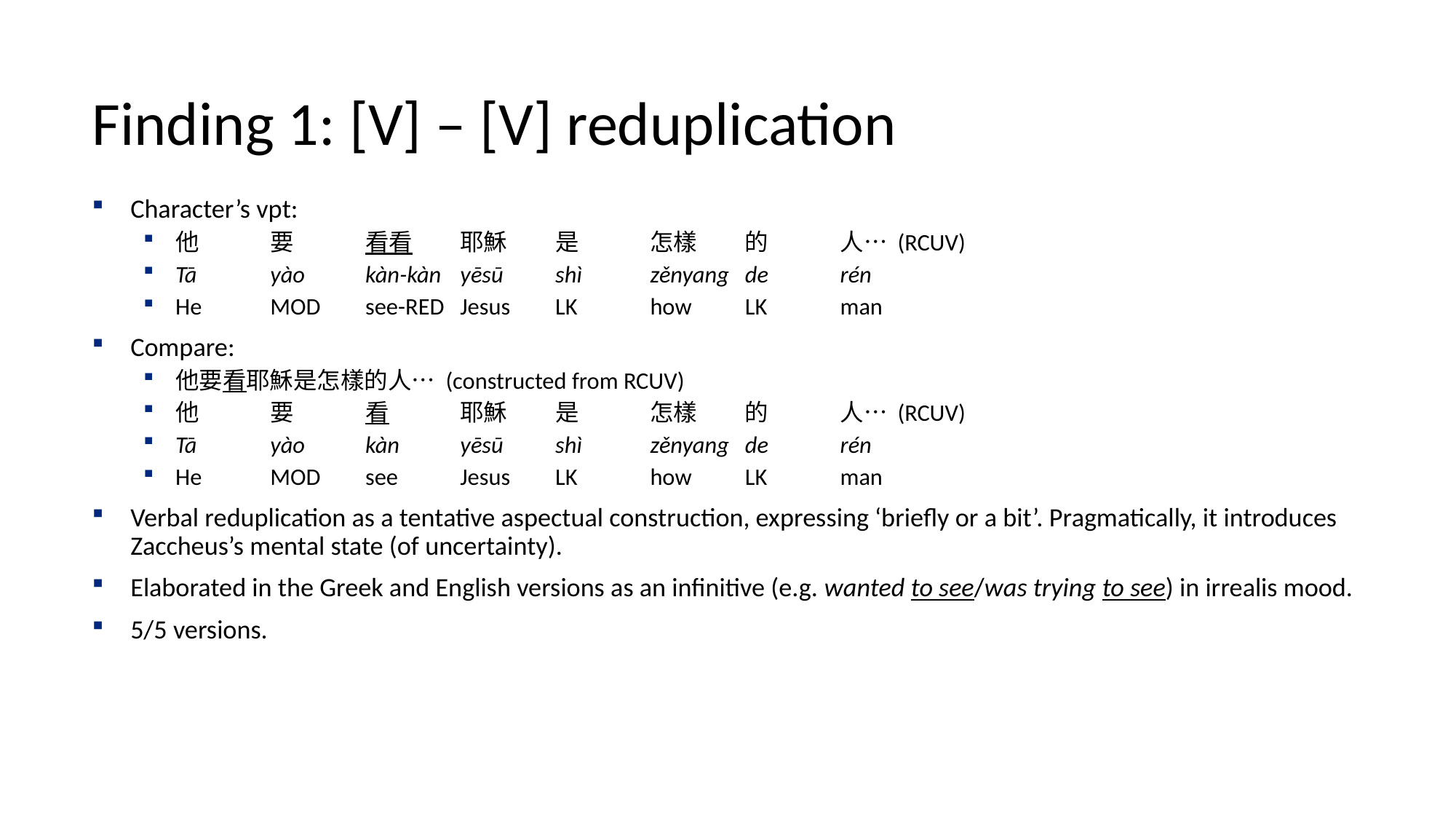

# Finding 1: [V] – [V] reduplication
Character’s vpt:
他	要	看看		耶穌	是	怎樣		的	人… (RCUV)
Tā 	yào 	kàn-kàn 		yēsū 	shì 	zěnyang 		de 	rén
He	MOD	see-RED		Jesus	LK	how		LK	man
Compare:
他要看耶穌是怎樣的人… (constructed from RCUV)
他	要	看		耶穌	是	怎樣		的	人… (RCUV)
Tā 	yào 	kàn 		yēsū 	shì 	zěnyang 		de 	rén
He	MOD	see		Jesus	LK	how		LK	man
Verbal reduplication as a tentative aspectual construction, expressing ‘briefly or a bit’. Pragmatically, it introduces Zaccheus’s mental state (of uncertainty).
Elaborated in the Greek and English versions as an infinitive (e.g. wanted to see/was trying to see) in irrealis mood.
5/5 versions.